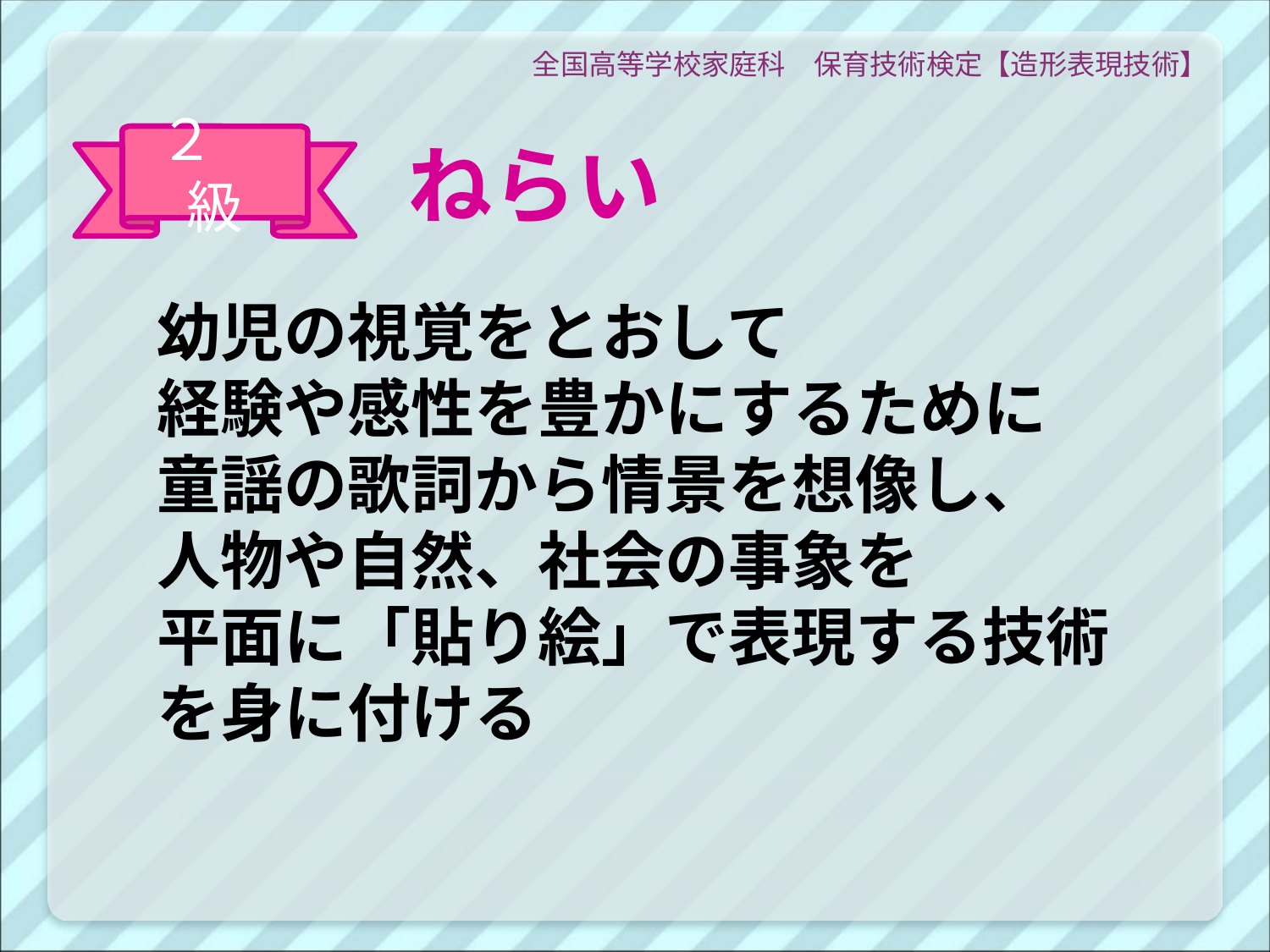

全国高等学校家庭科　保育技術検定【造形表現技術】
# ねらい
２　級

幼児の視覚をとおして
経験や感性を豊かにするために
童謡の歌詞から情景を想像し、
人物や自然、社会の事象を
平面に「貼り絵」で表現する技術を身に付ける